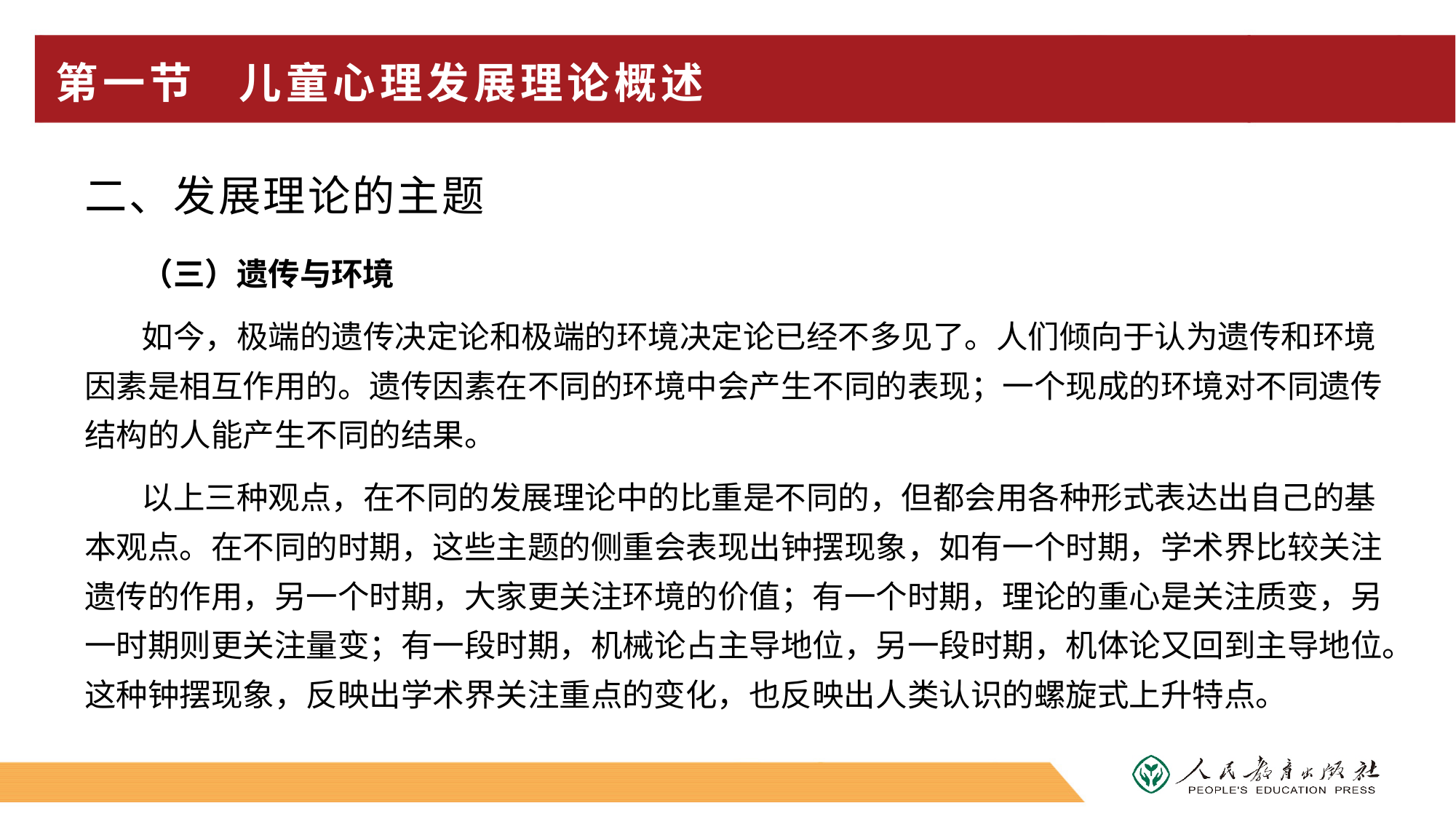

# 第一节   儿童心理发展理论概述
二、发展理论的主题
（三）遗传与环境
如今，极端的遗传决定论和极端的环境决定论已经不多见了。人们倾向于认为遗传和环境因素是相互作用的。遗传因素在不同的环境中会产生不同的表现；一个现成的环境对不同遗传结构的人能产生不同的结果。
以上三种观点，在不同的发展理论中的比重是不同的，但都会用各种形式表达出自己的基本观点。在不同的时期，这些主题的侧重会表现出钟摆现象，如有一个时期，学术界比较关注遗传的作用，另一个时期，大家更关注环境的价值；有一个时期，理论的重心是关注质变，另一时期则更关注量变；有一段时期，机械论占主导地位，另一段时期，机体论又回到主导地位。这种钟摆现象，反映出学术界关注重点的变化，也反映出人类认识的螺旋式上升特点。